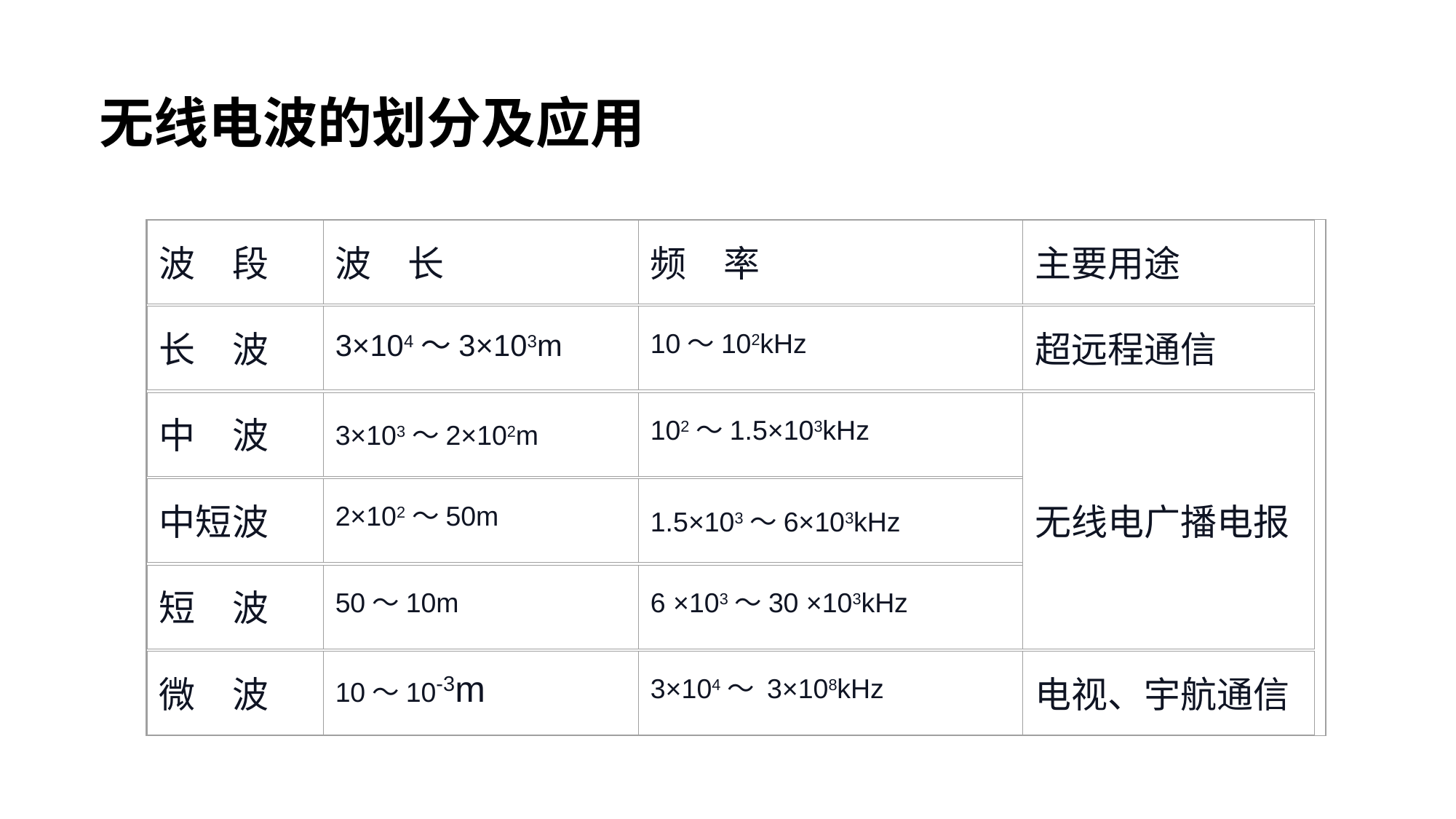

无线电波的划分及应用

波　段

波　长

频　率

主要用途

长　波

3×104～3×103m

10～102kHz

超远程通信

中　波

3×103～2×102m

102～1.5×103kHz

无线电广播电报

中短波

2×102～50m

1.5×103～6×103kHz

短　波

50～10m

6 ×103～30 ×103kHz

微　波

10～10-3m

3×104～ 3×108kHz

电视、宇航通信